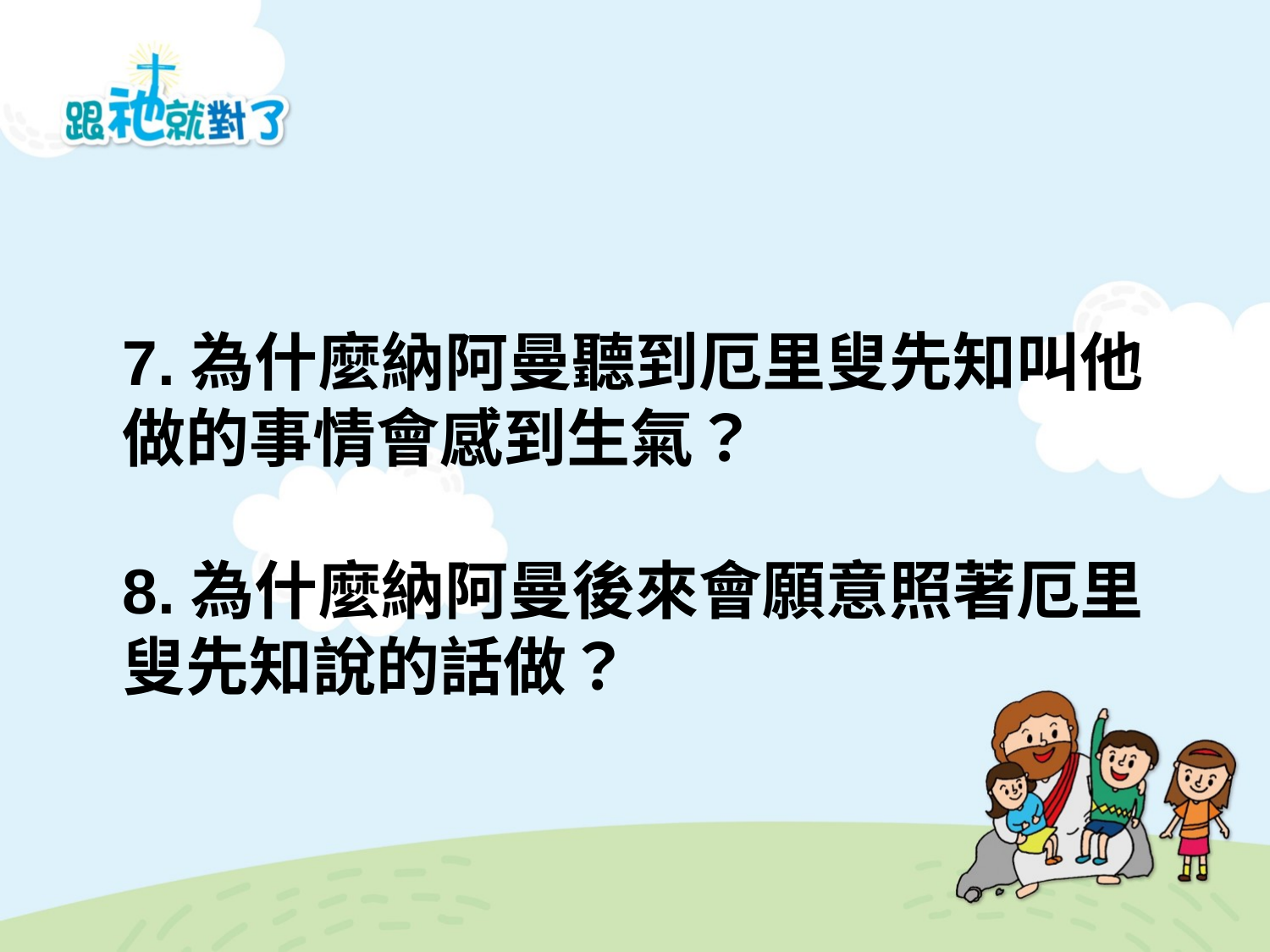

7.為什麼納阿曼聽到厄里叟先知叫他做的事情會感到生氣？

8.為什麼納阿曼後來會願意照著厄里叟先知說的話做？